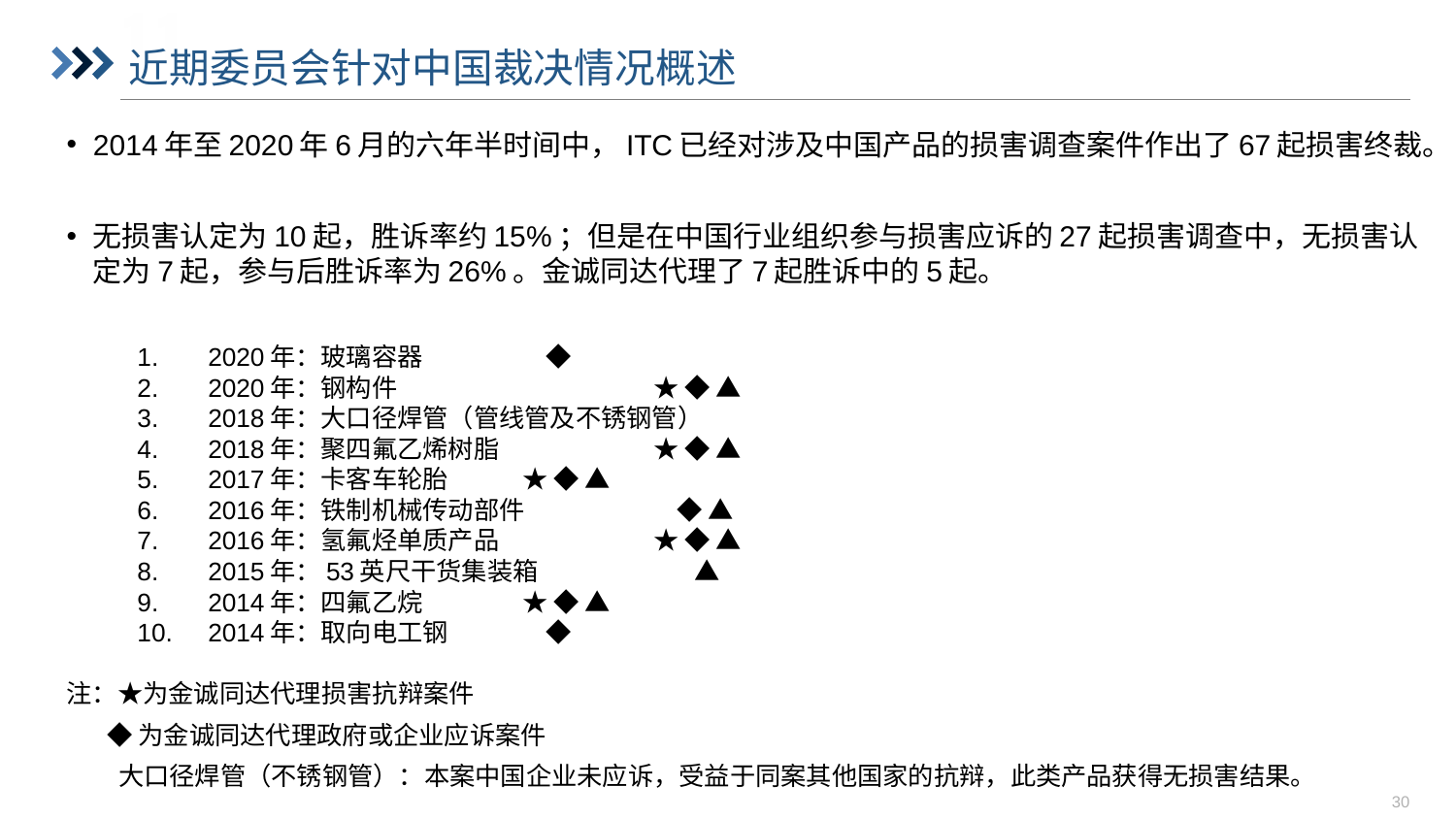

# 近期委员会针对中国裁决情况概述
2014年至2020年6月的六年半时间中，ITC已经对涉及中国产品的损害调查案件作出了67起损害终裁。

无损害认定为10起，胜诉率约15%；但是在中国行业组织参与损害应诉的27起损害调查中，无损害认定为7起，参与后胜诉率为26%。金诚同达代理了7起胜诉中的5起。

2020年：玻璃容器			             ◆
2020年：钢构件	                 	         ★ ◆ ▲
2018年：大口径焊管（管线管及不锈钢管）
2018年：聚四氟乙烯树脂		         ★ ◆ ▲
2017年：卡客车轮胎			         ★ ◆ ▲
2016年：铁制机械传动部件		             ◆ ▲
2016年：氢氟烃单质产品		         ★ ◆ ▲
2015年：53英尺干货集装箱		                ▲
2014年：四氟乙烷			         ★ ◆ ▲
2014年：取向电工钢			             ◆

注：★为金诚同达代理损害抗辩案件
       ◆为金诚同达代理政府或企业应诉案件
        大口径焊管（不锈钢管）：本案中国企业未应诉，受益于同案其他国家的抗辩，此类产品获得无损害结果。
30